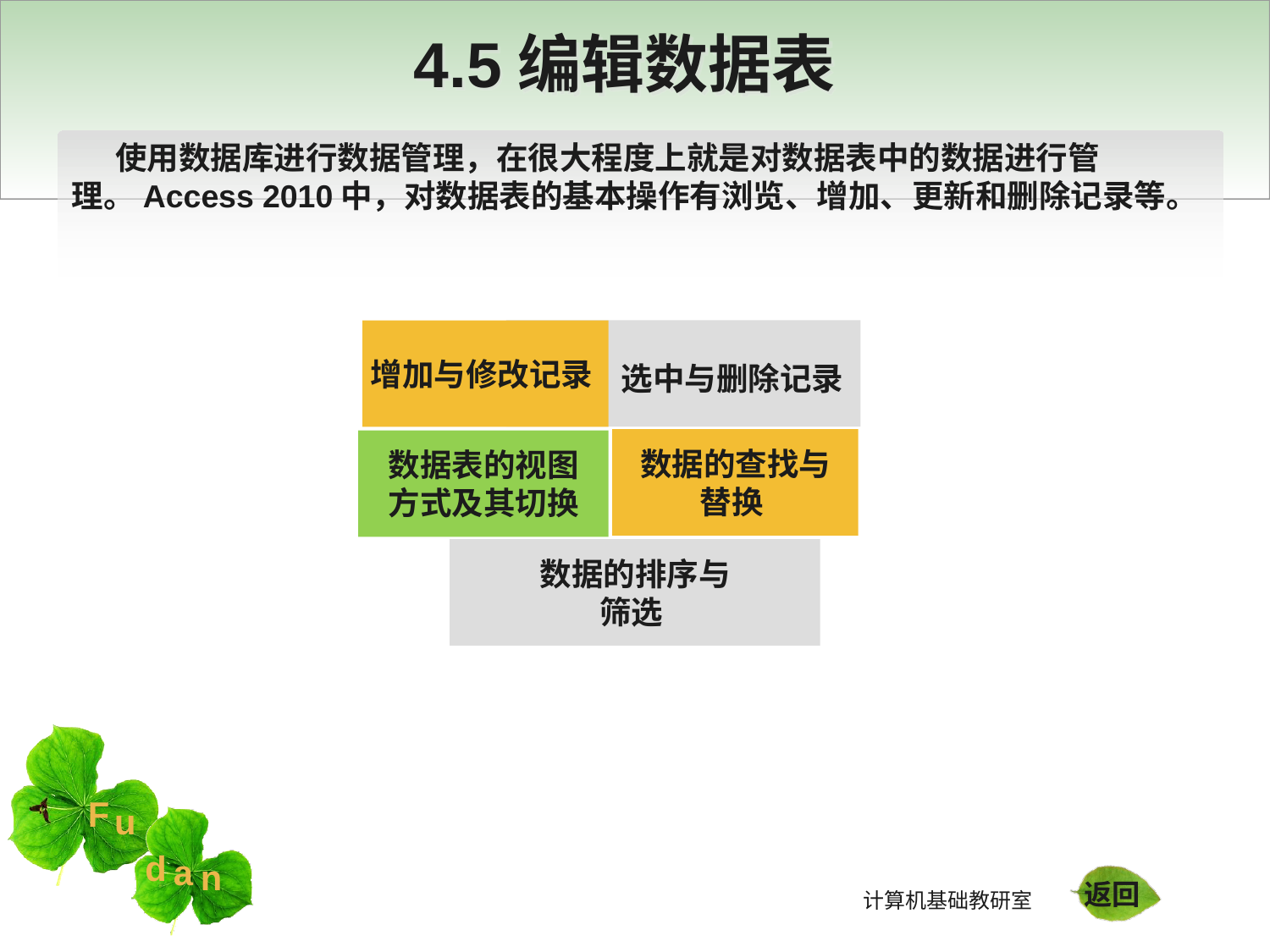

4.5编辑数据表

     使用数据库进行数据管理，在很大程度上就是对数据表中的数据进行管理。Access 2010中，对数据表的基本操作有浏览、增加、更新和删除记录等。

增加与修改记录
选中与删除记录
数据的查找与
替换
数据表的视图
方式及其切换
数据的排序与
筛选
返回